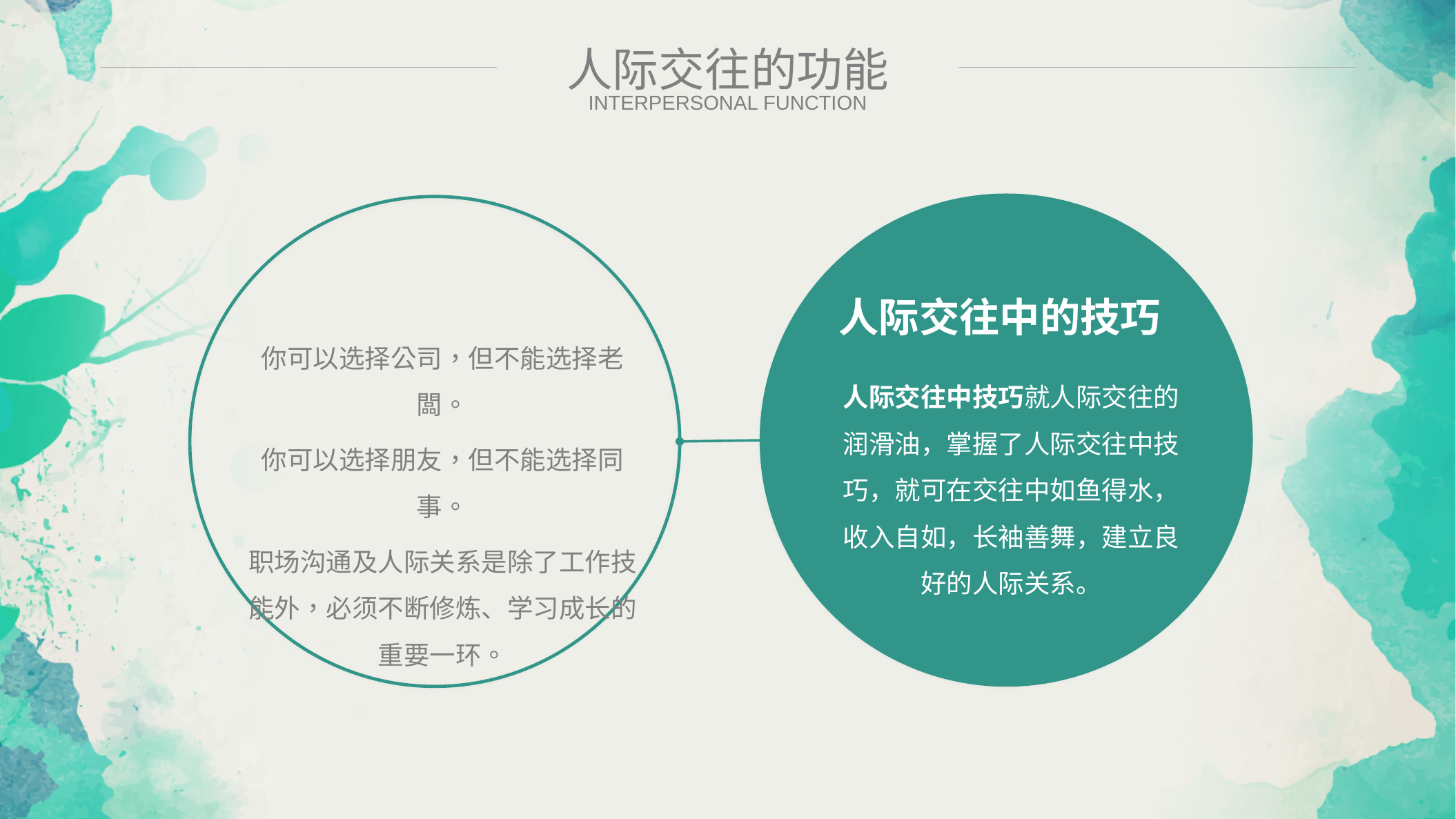

人际交往的功能
INTERPERSONAL FUNCTION

人际交往中的技巧
你可以选择公司，但不能选择老闆。
你可以选择朋友，但不能选择同事。
职场沟通及人际关系是除了工作技能外，必须不断修炼、学习成长的重要一环。
人际交往中技巧就人际交往的润滑油，掌握了人际交往中技巧，就可在交往中如鱼得水，收入自如，长袖善舞，建立良好的人际关系。